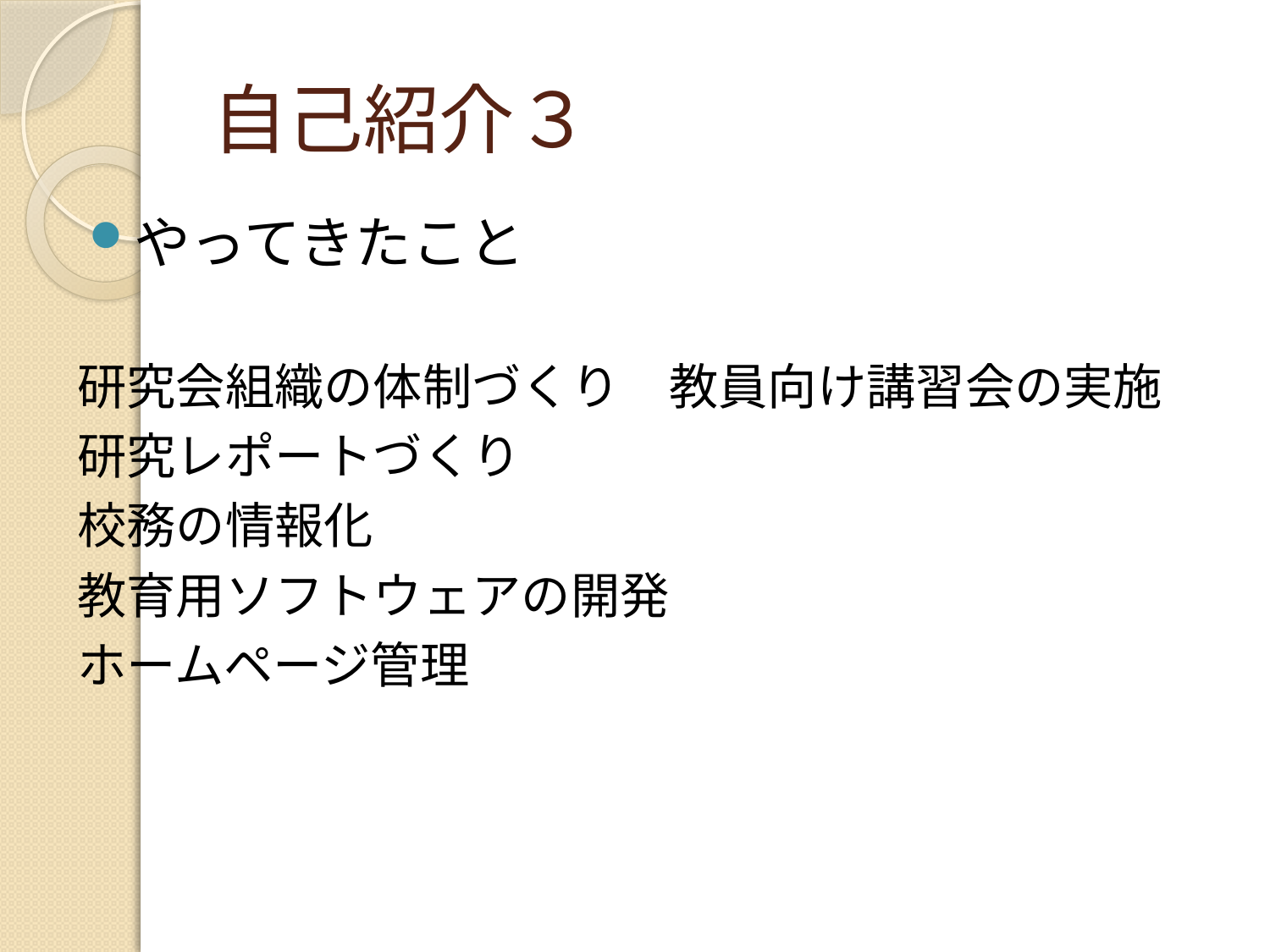

# 自己紹介３
やってきたこと

研究会組織の体制づくり　教員向け講習会の実施
研究レポートづくり
校務の情報化
教育用ソフトウェアの開発
ホームページ管理